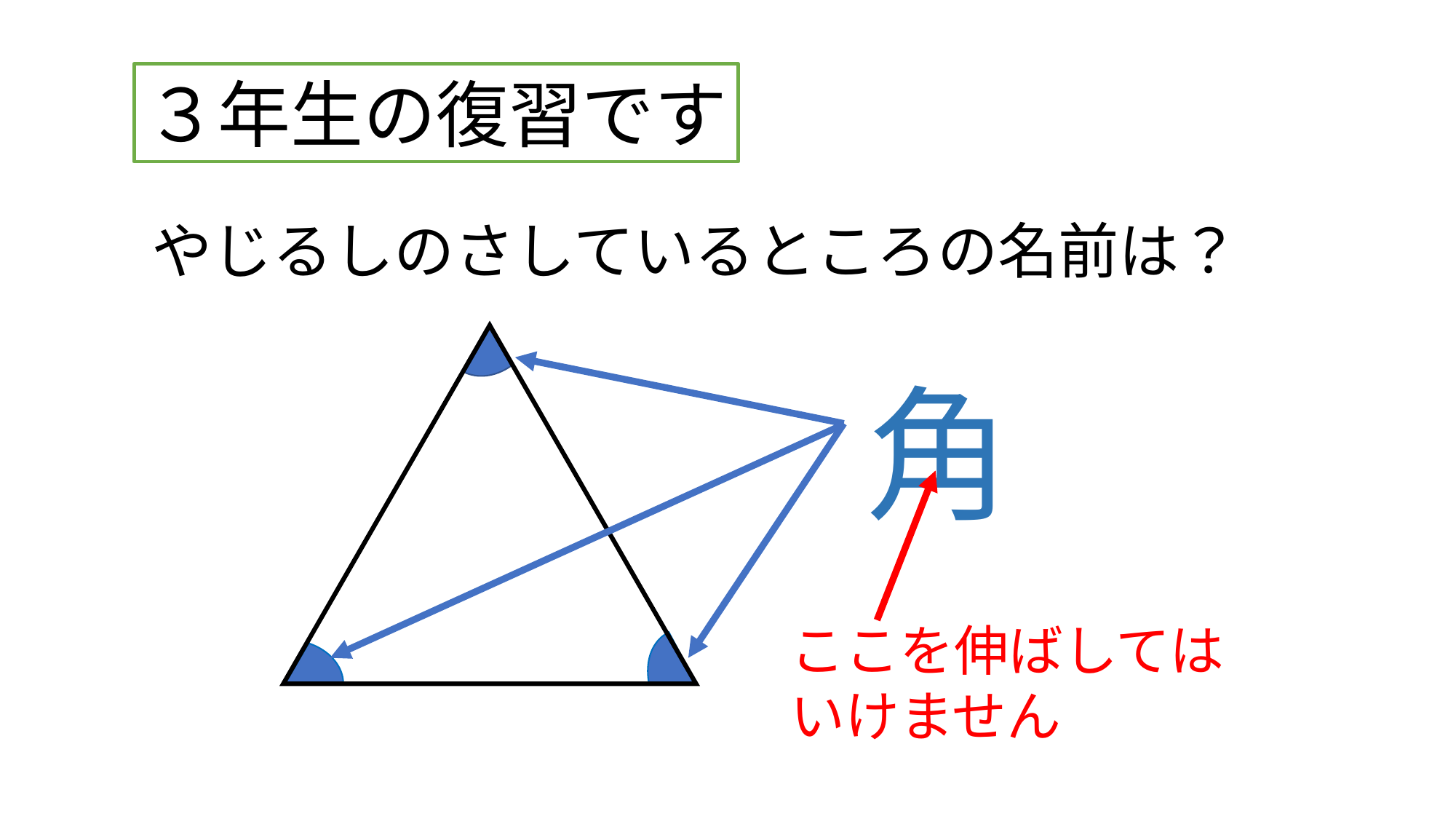

３年生の復習です
やじるしのさしているところの名前は？

角
ここを伸ばしては
いけません